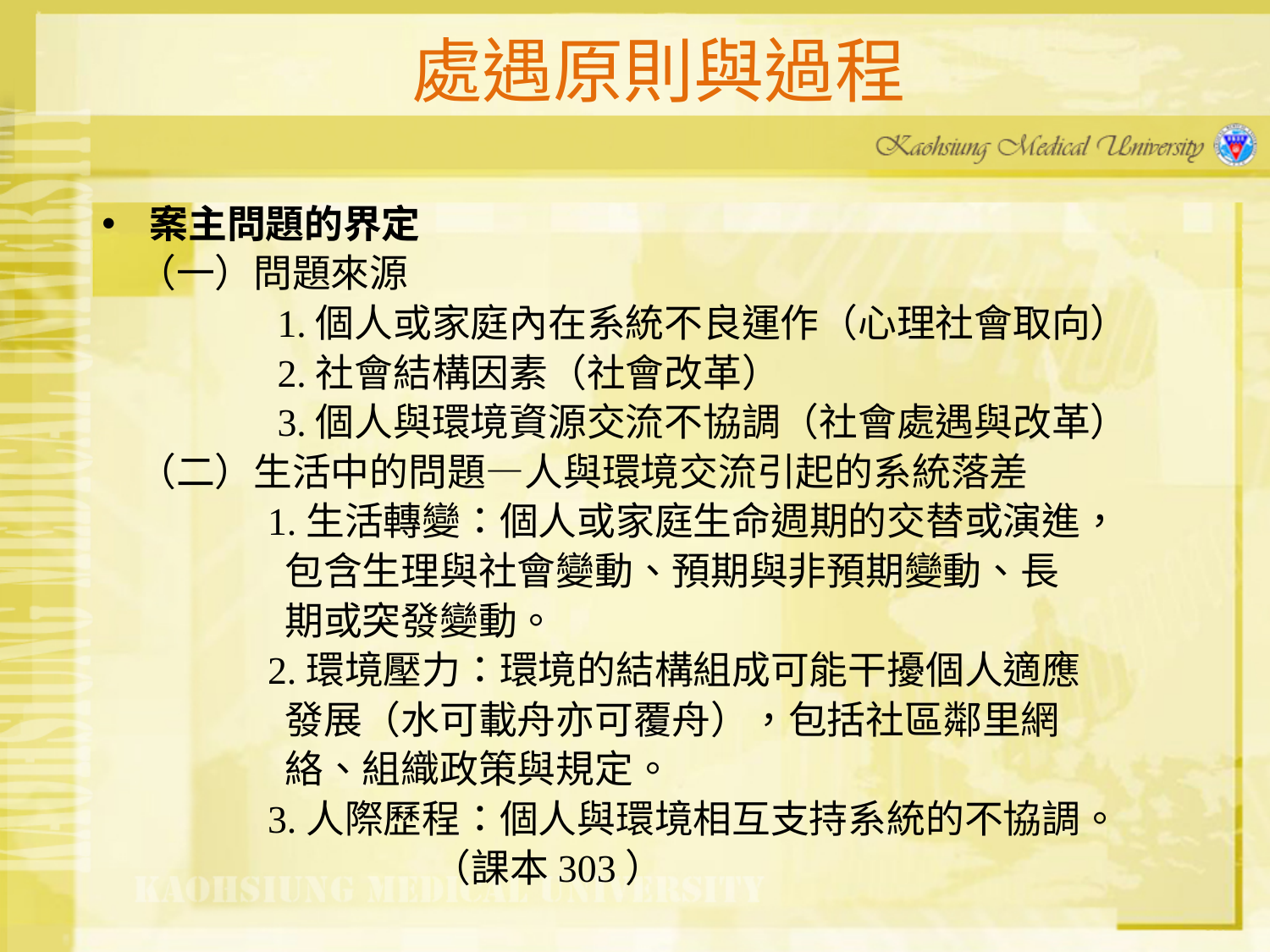

處遇原則與過程

案主問題的界定
   （一）問題來源
                  1.個人或家庭內在系統不良運作（心理社會取向）
                  2.社會結構因素（社會改革）
                  3.個人與環境資源交流不協調（社會處遇與改革）
   （二）生活中的問題—人與環境交流引起的系統落差
                 1.生活轉變：個人或家庭生命週期的交替或演進，
                    包含生理與社會變動、預期與非預期變動、長
                    期或突發變動。
                 2.環境壓力：環境的結構組成可能干擾個人適應
                    發展（水可載舟亦可覆舟），包括社區鄰里網
                    絡、組織政策與規定。
                 3.人際歷程：個人與環境相互支持系統的不協調。
                                     （課本303）